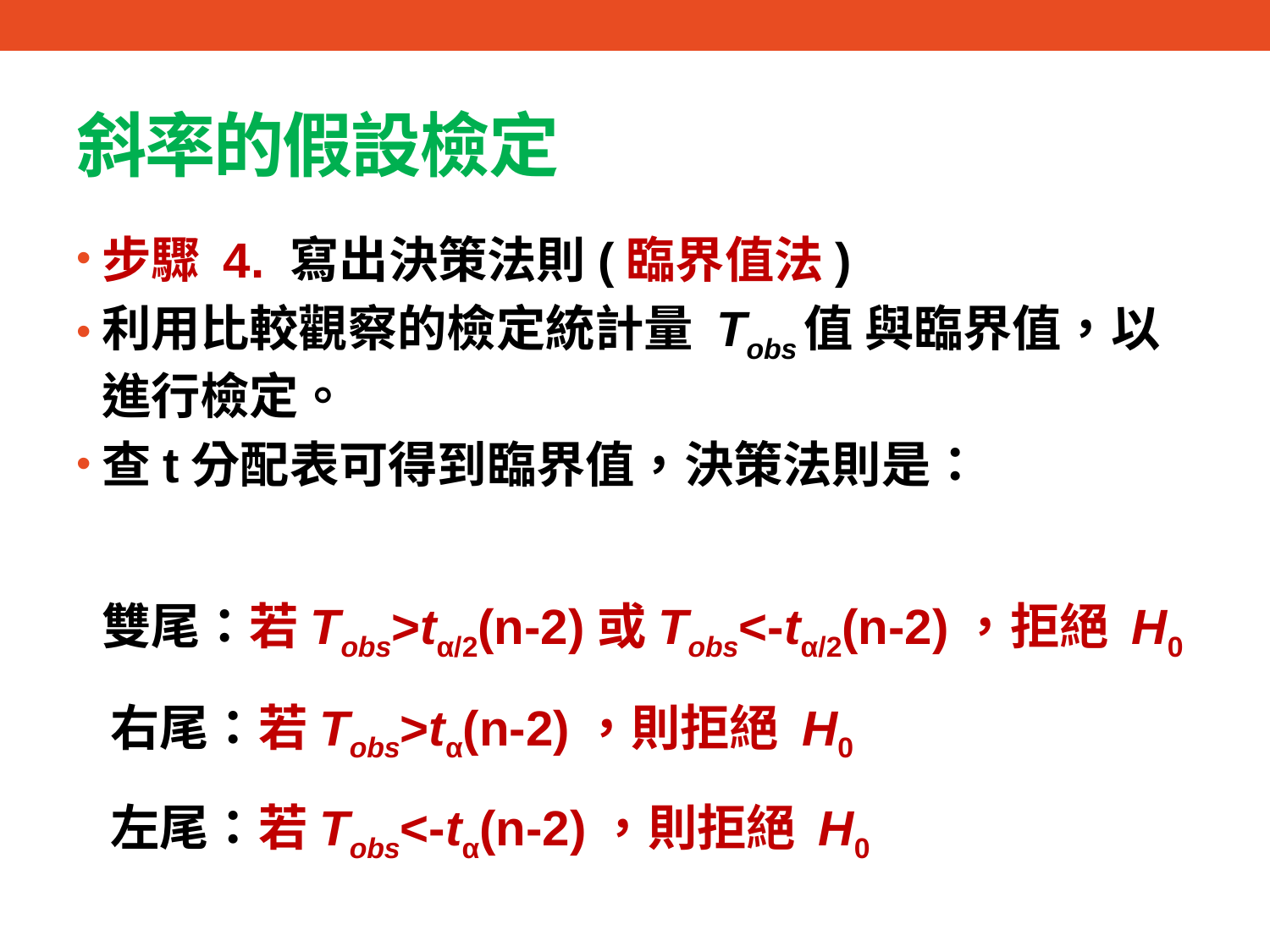

# 斜率的假設檢定
步驟 4. 寫出決策法則(臨界值法)
利用比較觀察的檢定統計量 Tobs值 與臨界值，以進行檢定。
查t分配表可得到臨界值，決策法則是：

	雙尾：若Tobs>tα/2(n-2)或Tobs<-tα/2(n-2)，拒絕 H0
  右尾：若Tobs>tα(n-2)，則拒絕 H0
  左尾：若Tobs<-tα(n-2)，則拒絕 H0